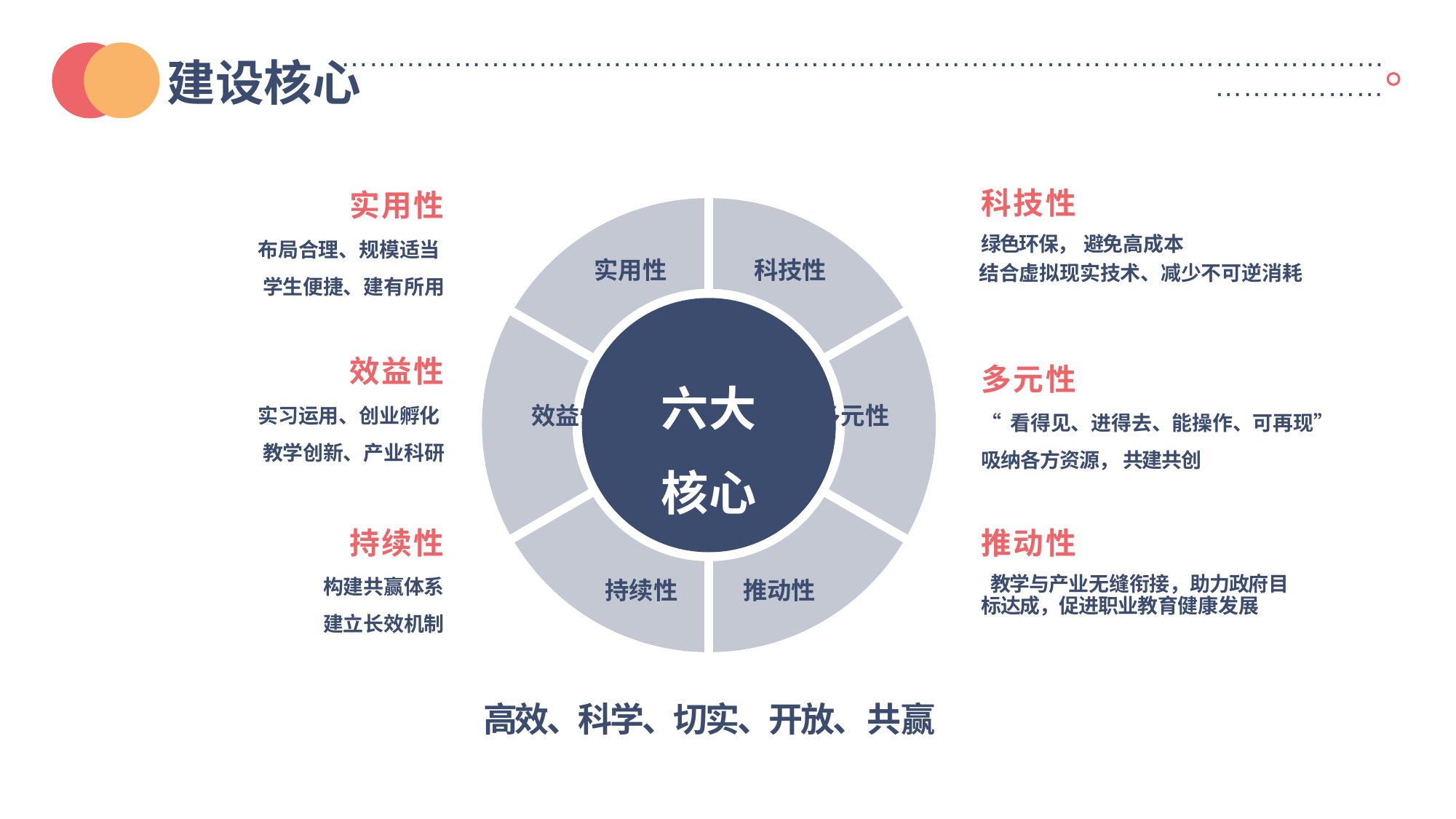

建设核心
…………………………………………………………………………………………………………………

实用性
布局合理、规模适当
学生便捷、建有所用
科技性
绿色环保，  避免高成本
结合虚拟现实技术、减少不可逆消耗

实用性                科技性

效益性                                       多元性

持续性            推动性

六大
核心

效益性
实习运用、创业孵化
教学创新、产业科研

多元性
“ 看得见、进得去、能操作、可再现”  吸纳各方资源， 共建共创

持续性
构建共赢体系
建立长效机制

推动性
 教学与产业无缝衔接，助力政府目标达成，促进职业教育健康发展

高效、科学、切实、开放、共赢